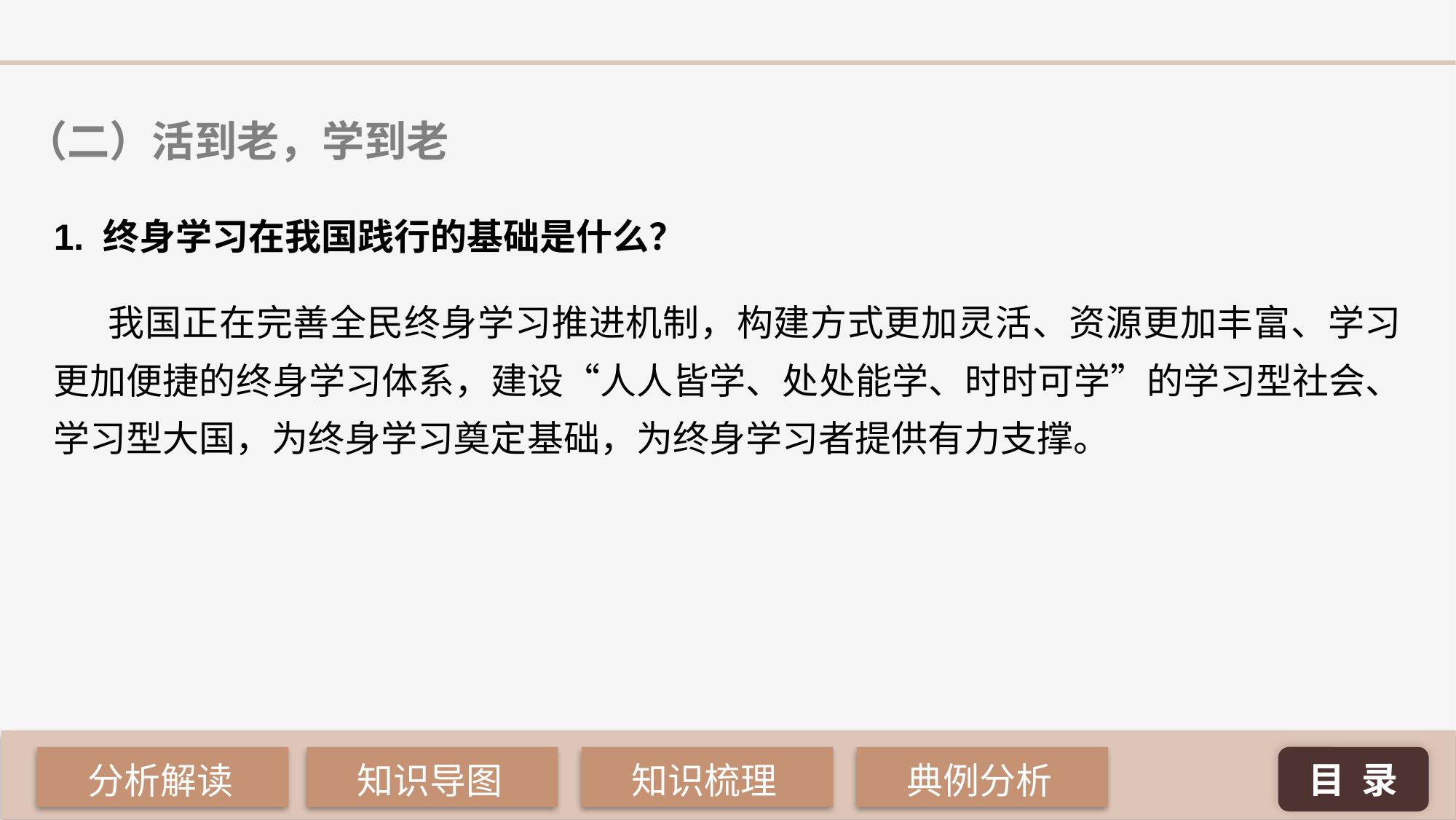

（二）活到老，学到老
1. 终身学习在我国践行的基础是什么？
我国正在完善全民终身学习推进机制，构建方式更加灵活、资源更加丰富、学习更加便捷的终身学习体系，建设“人人皆学、处处能学、时时可学”的学习型社会、学习型大国，为终身学习奠定基础，为终身学习者提供有力支撑。